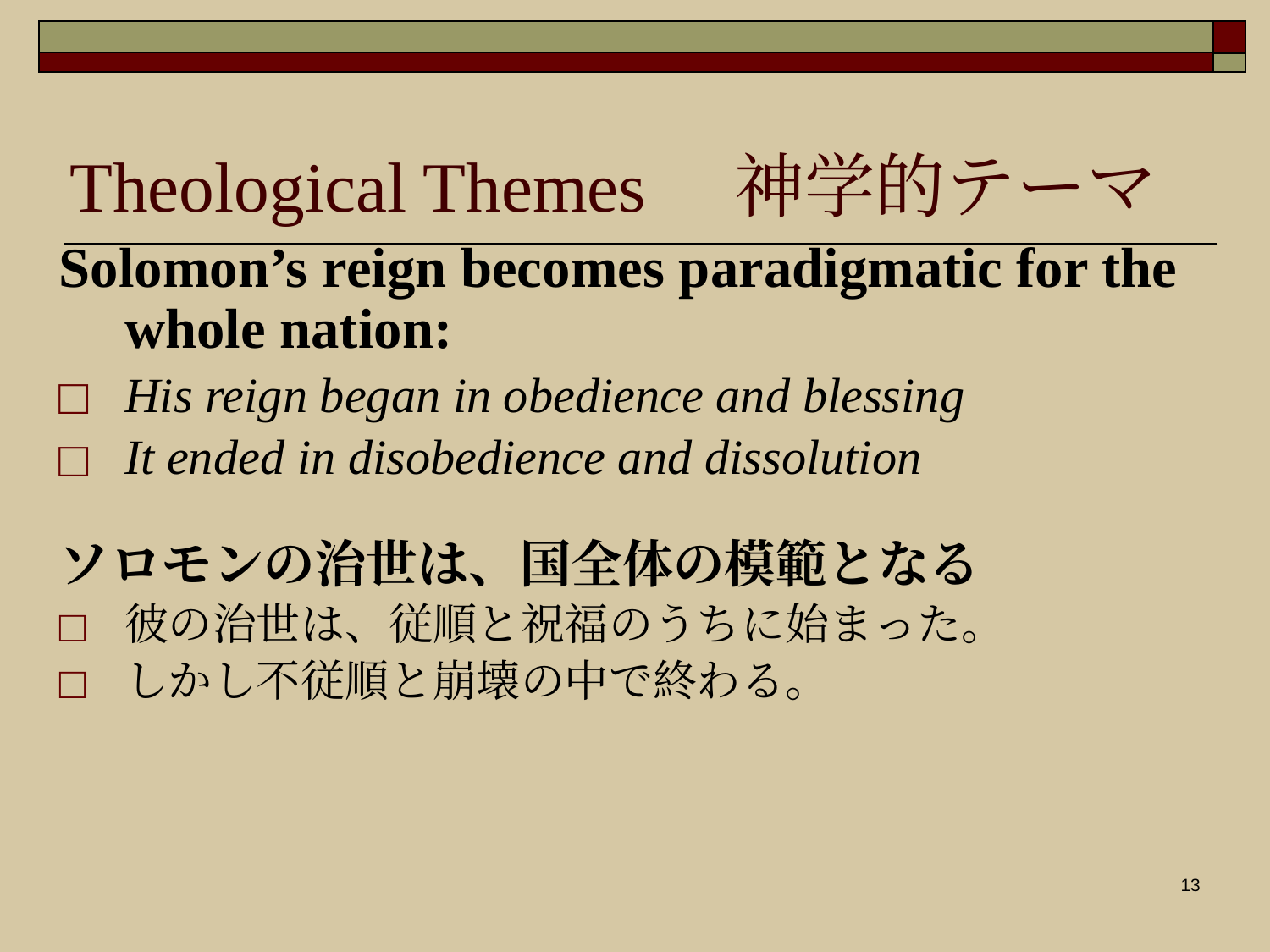

# Theological Themes　神学的テーマ
Solomon’s reign becomes paradigmatic for the whole nation:
His reign began in obedience and blessing
It ended in disobedience and dissolution
ソロモンの治世は、国全体の模範となる
彼の治世は、従順と祝福のうちに始まった。
しかし不従順と崩壊の中で終わる。
13